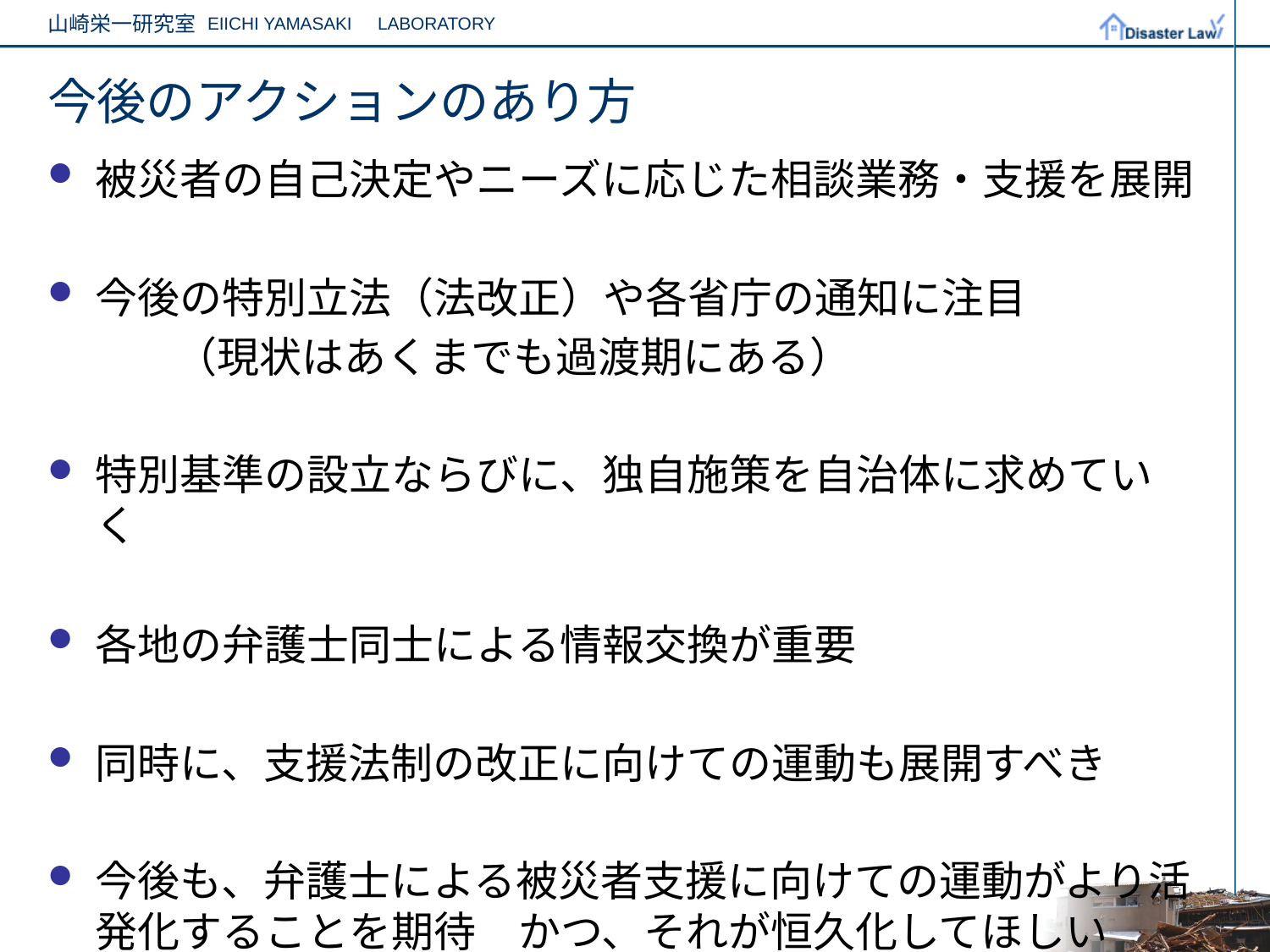

# 今後のアクションのあり方
被災者の自己決定やニーズに応じた相談業務・支援を展開

今後の特別立法（法改正）や各省庁の通知に注目
　　　（現状はあくまでも過渡期にある）

特別基準の設立ならびに、独自施策を自治体に求めていく

各地の弁護士同士による情報交換が重要

同時に、支援法制の改正に向けての運動も展開すべき

今後も、弁護士による被災者支援に向けての運動がより活発化することを期待　かつ、それが恒久化してほしい